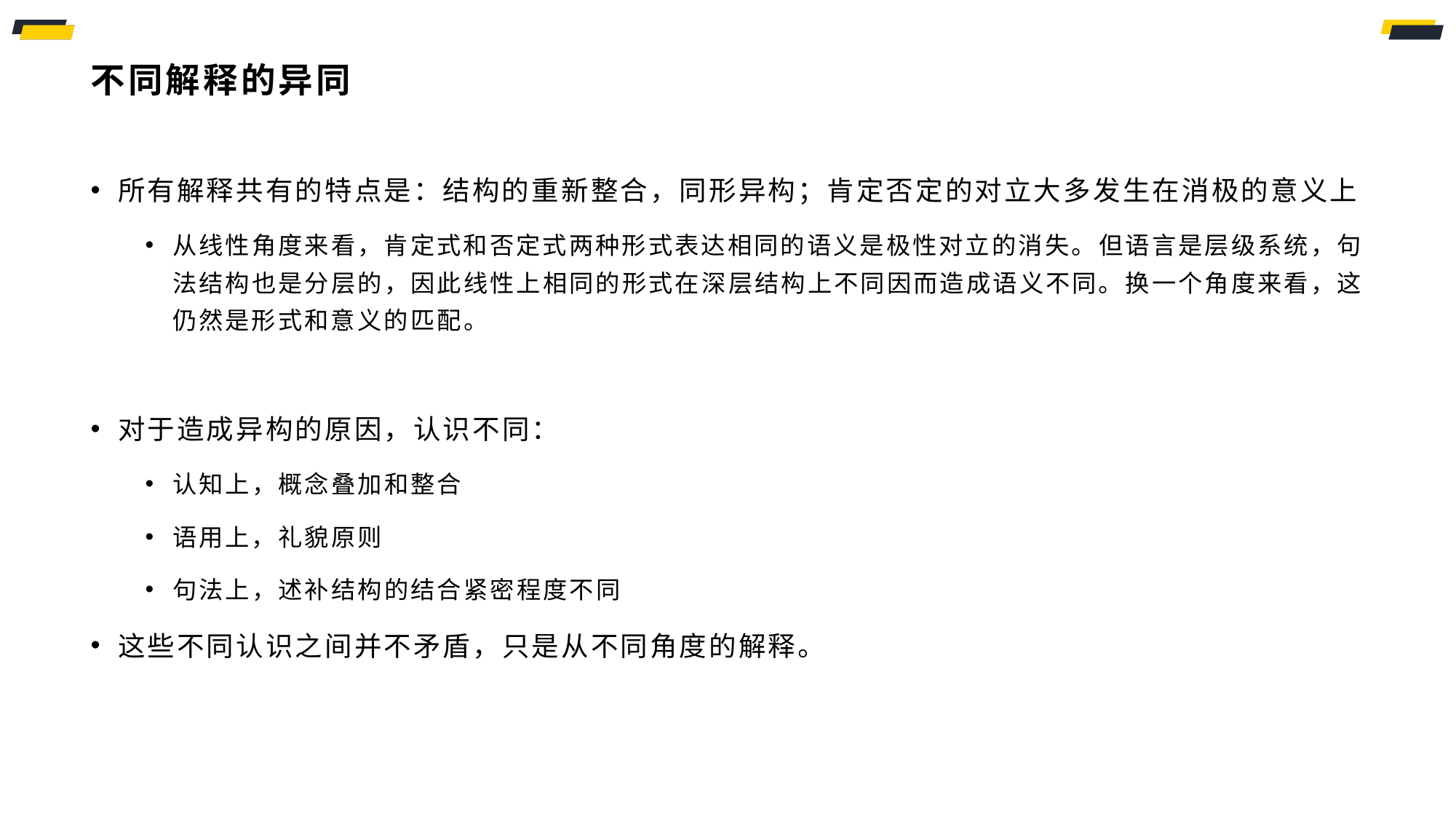

# 不同解释的异同

所有解释共有的特点是：结构的重新整合，同形异构；肯定否定的对立大多发生在消极的意义上
从线性角度来看，肯定式和否定式两种形式表达相同的语义是极性对立的消失。但语言是层级系统，句法结构也是分层的，因此线性上相同的形式在深层结构上不同因而造成语义不同。换一个角度来看，这仍然是形式和意义的匹配。

对于造成异构的原因，认识不同：
认知上，概念叠加和整合
语用上，礼貌原则
句法上，述补结构的结合紧密程度不同
这些不同认识之间并不矛盾，只是从不同角度的解释。